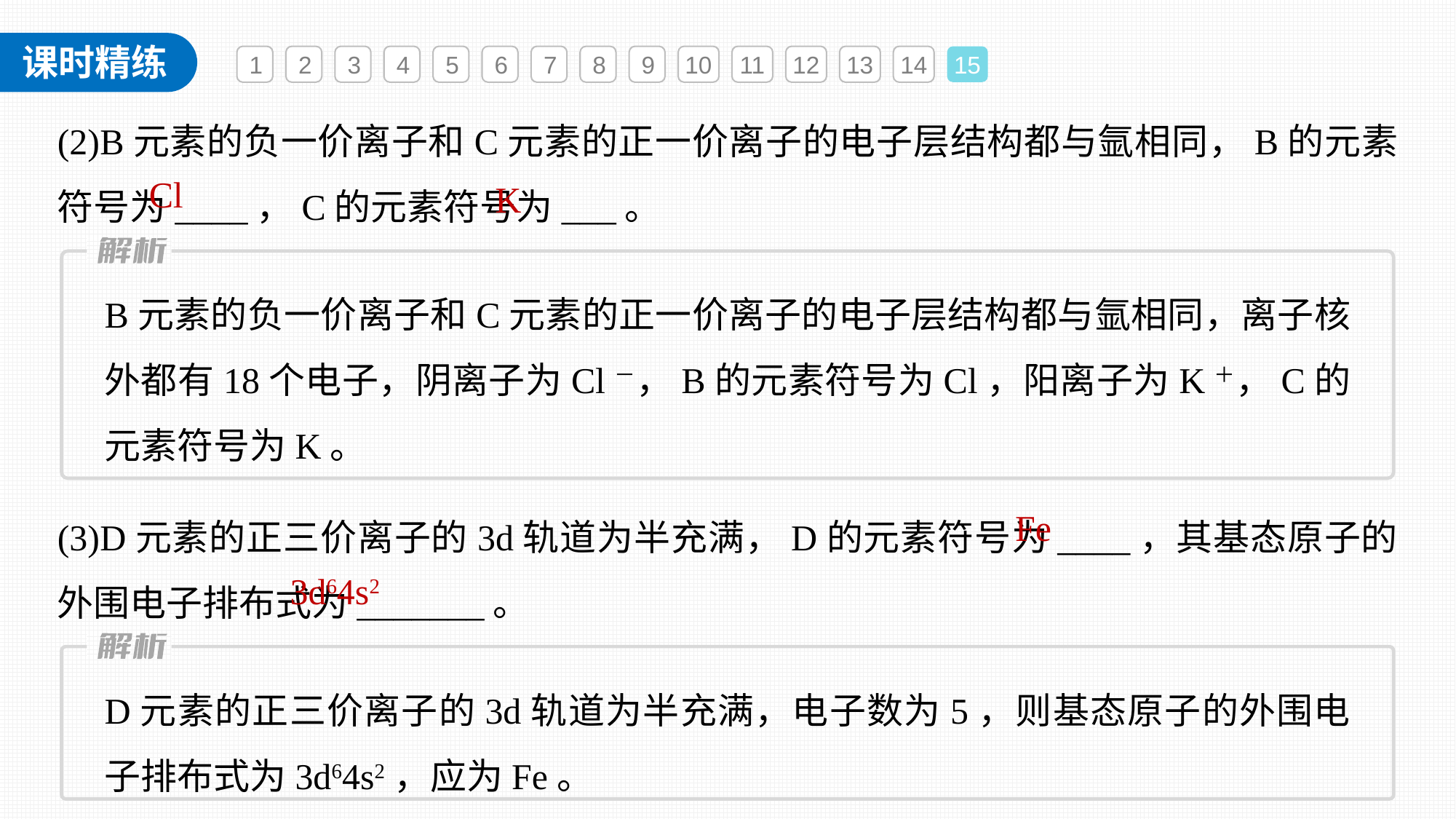

1
2
3
4
5
6
7
8
9
10
11
12
13
14
15
(2)B元素的负一价离子和C元素的正一价离子的电子层结构都与氩相同，B的元素符号为____，C的元素符号为___。
Cl
K

B元素的负一价离子和C元素的正一价离子的电子层结构都与氩相同，离子核外都有18个电子，阴离子为Cl－，B的元素符号为Cl，阳离子为K＋，C的元素符号为K。
(3)D元素的正三价离子的3d轨道为半充满，D的元素符号为____，其基态原子的外围电子排布式为_______。
Fe
3d64s2

D元素的正三价离子的3d轨道为半充满，电子数为5，则基态原子的外围电子排布式为3d64s2，应为Fe。